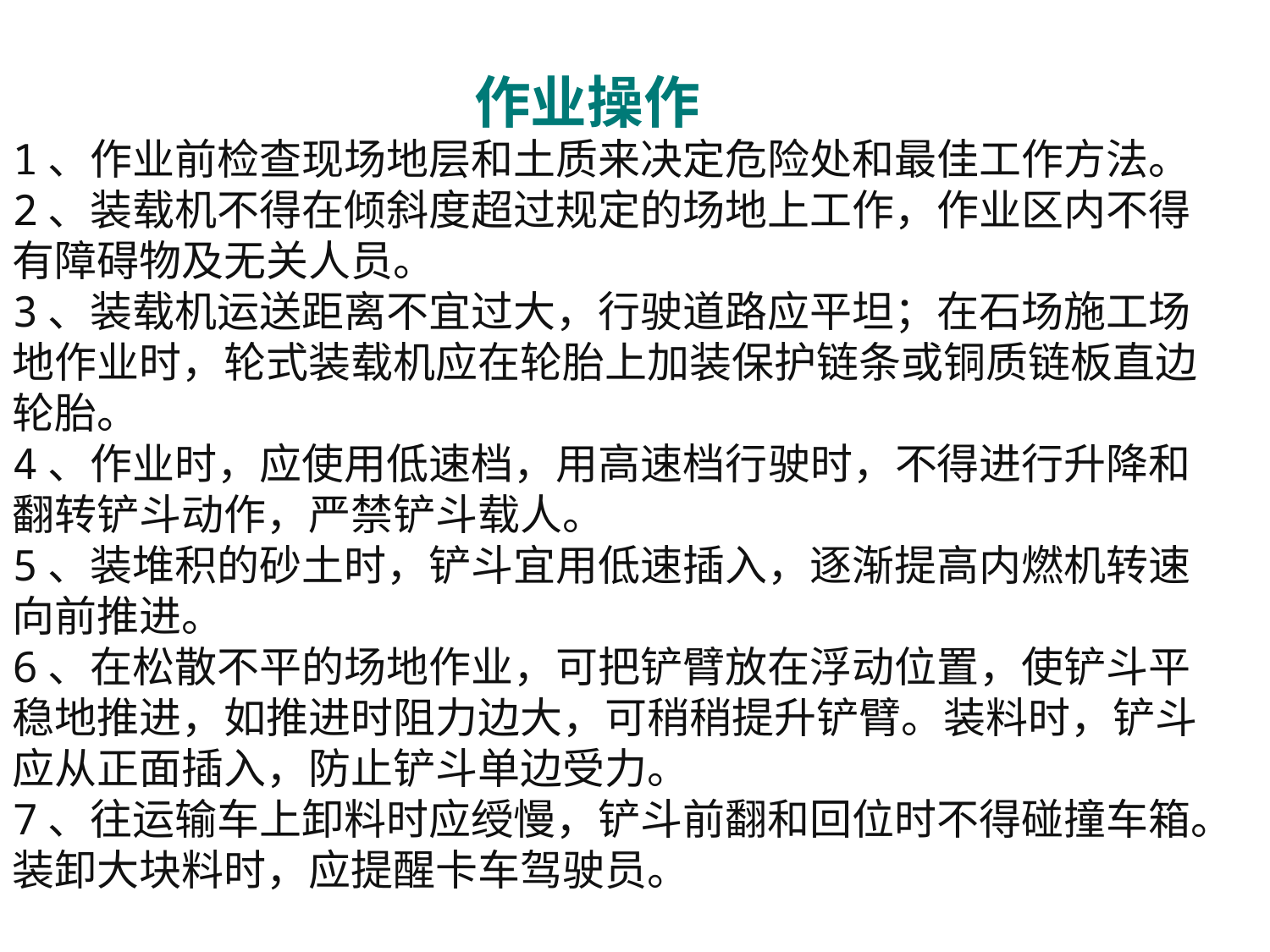

作业操作
1、作业前检查现场地层和土质来决定危险处和最佳工作方法。
2、装载机不得在倾斜度超过规定的场地上工作，作业区内不得有障碍物及无关人员。
3、装载机运送距离不宜过大，行驶道路应平坦；在石场施工场地作业时，轮式装载机应在轮胎上加装保护链条或铜质链板直边轮胎。
4、作业时，应使用低速档，用高速档行驶时，不得进行升降和翻转铲斗动作，严禁铲斗载人。
5、装堆积的砂土时，铲斗宜用低速插入，逐渐提高内燃机转速向前推进。
6、在松散不平的场地作业，可把铲臂放在浮动位置，使铲斗平稳地推进，如推进时阻力边大，可稍稍提升铲臂。装料时，铲斗应从正面插入，防止铲斗单边受力。
7、往运输车上卸料时应绶慢，铲斗前翻和回位时不得碰撞车箱。装卸大块料时，应提醒卡车驾驶员。